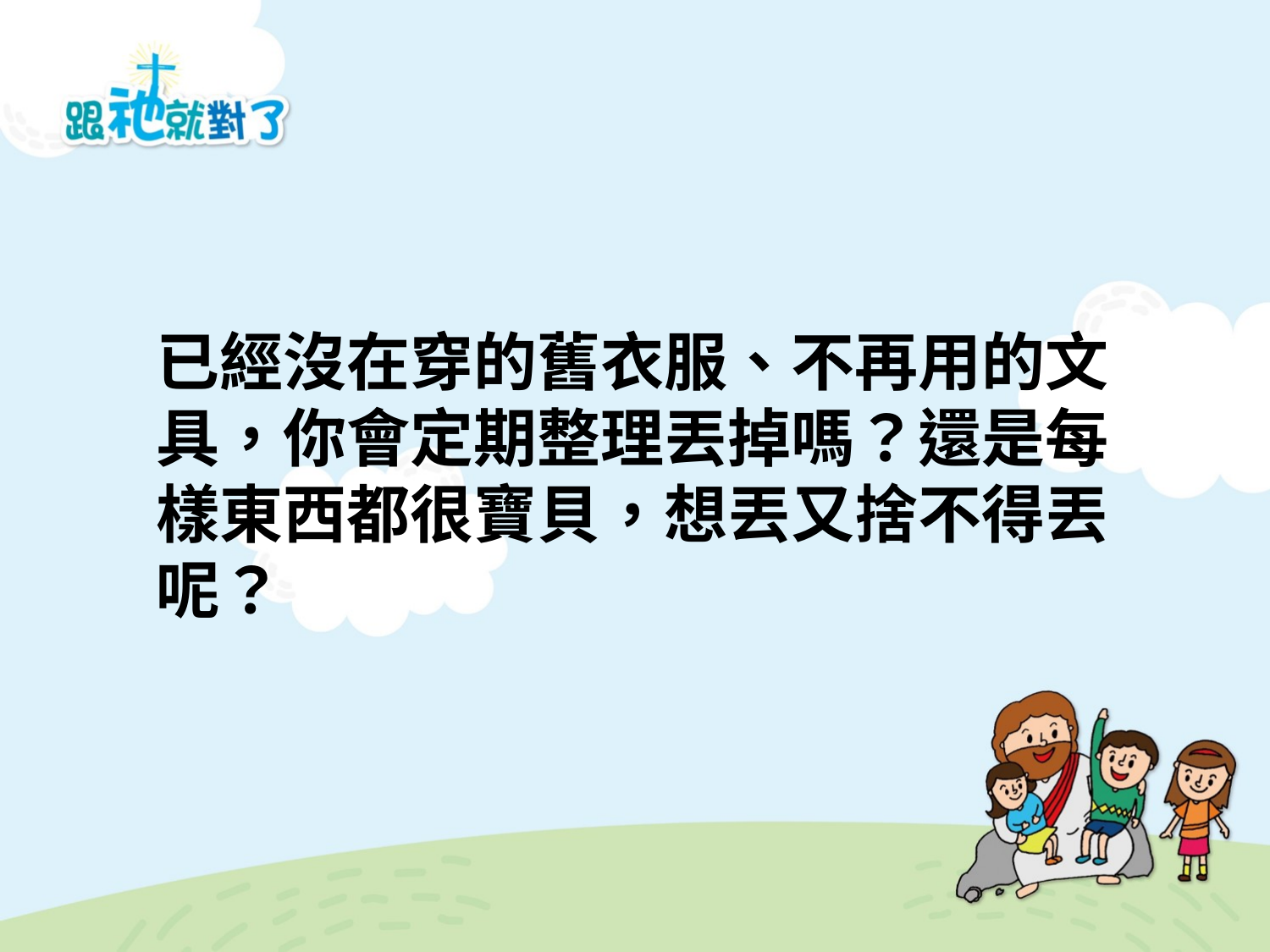

已經沒在穿的舊衣服、不再用的文具，你會定期整理丟掉嗎？還是每樣東西都很寶貝，想丟又捨不得丟呢？